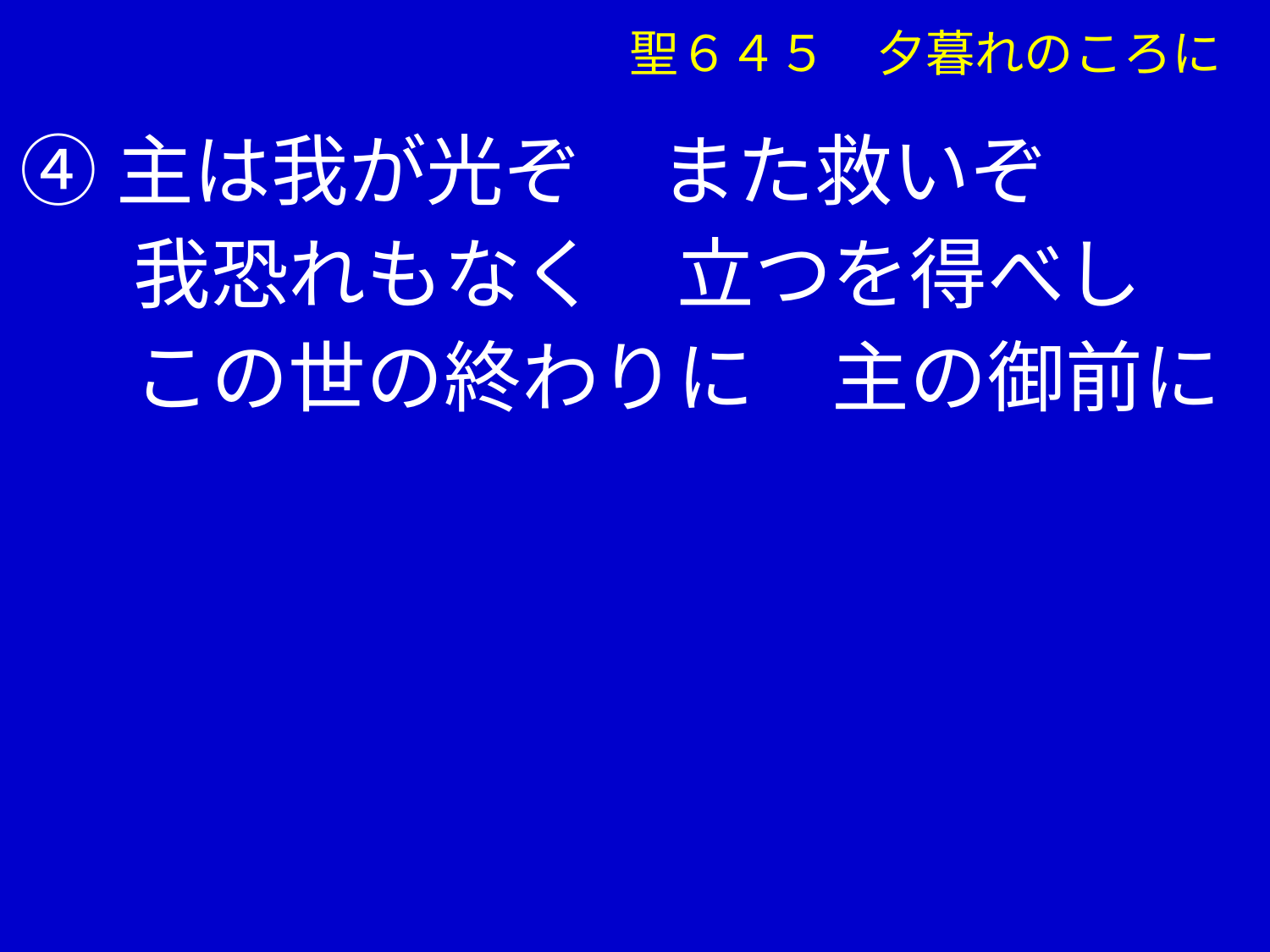

④主は我が光ぞ　また救いぞ
 　我恐れもなく　立つを得べし
 　この世の終わりに　主の御前に
　　　聖６４５　夕暮れのころに